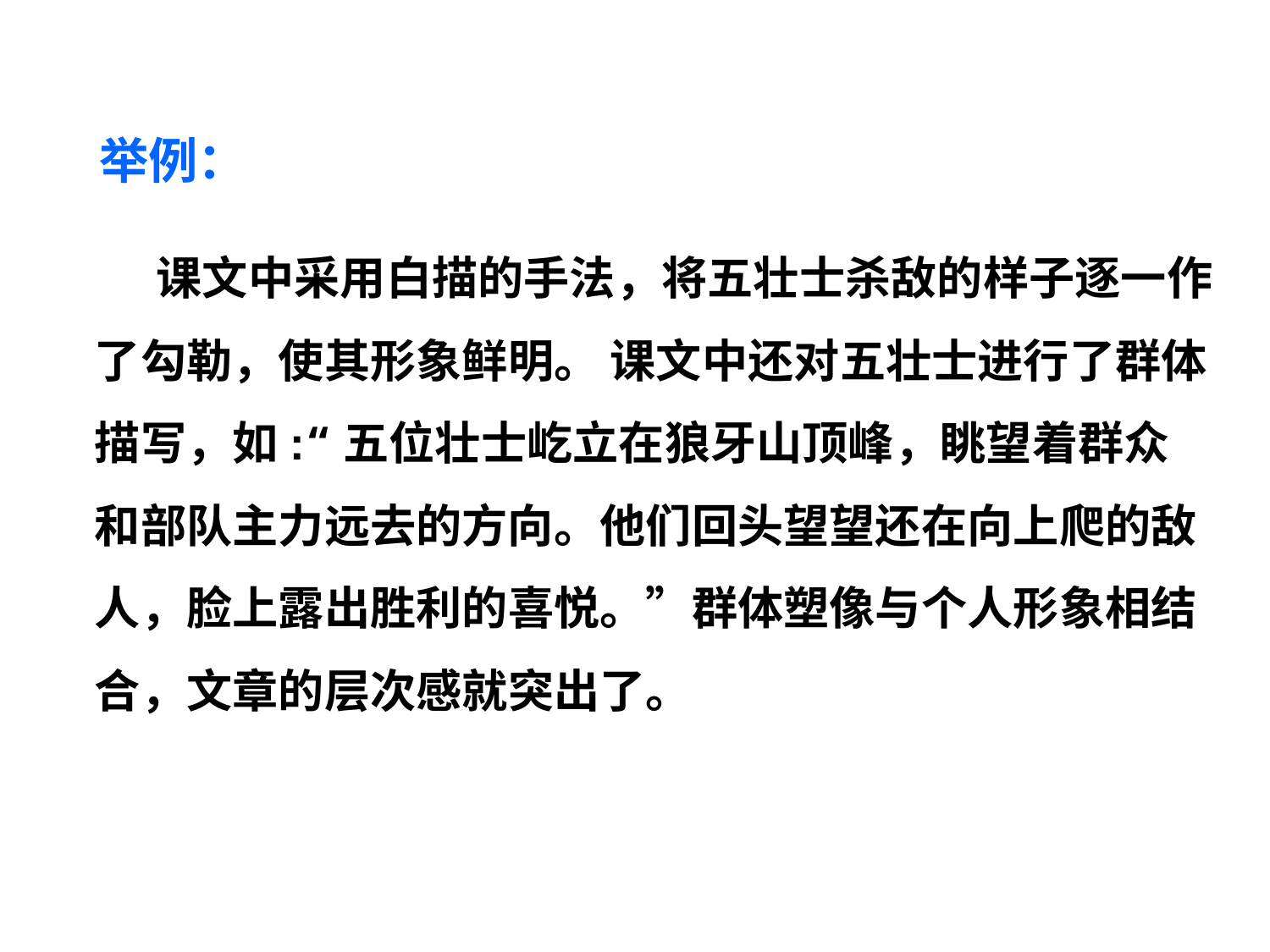

举例：
课文中采用白描的手法，将五壮士杀敌的样子逐一作了勾勒，使其形象鲜明。 课文中还对五壮士进行了群体描写，如:“五位壮士屹立在狼牙山顶峰，眺望着群众和部队主力远去的方向。他们回头望望还在向上爬的敌人，脸上露出胜利的喜悦。”群体塑像与个人形象相结合，文章的层次感就突出了。